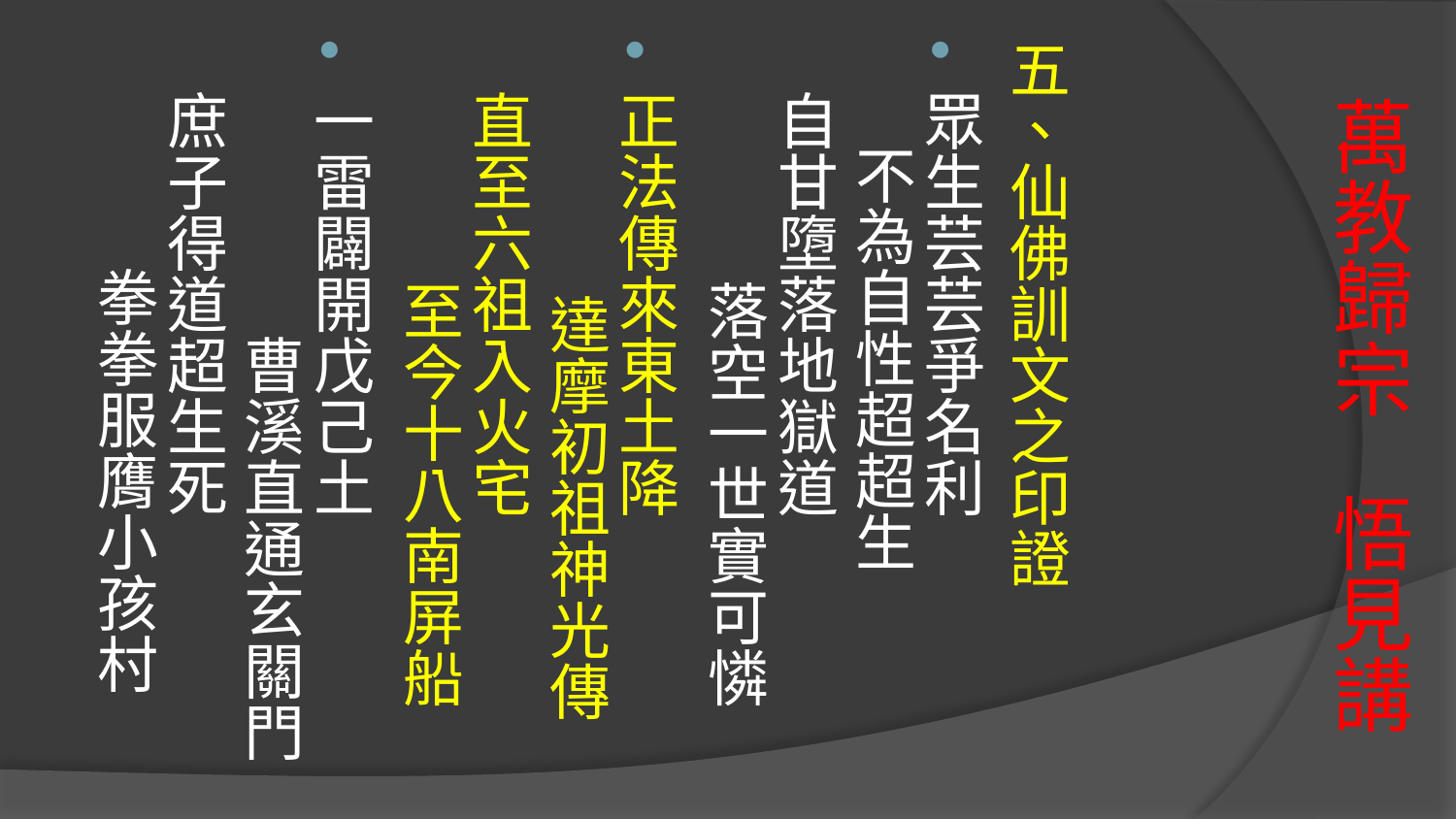

五、仙佛訓文之印證
眾生芸芸爭名利　                    不為自性超超生
自甘墮落地獄道 　                             落空一世實可憐
正法傳來東土降 　                              達摩初祖神光傳 
直至六祖入火宅　                              至今十八南屏船
一雷闢開戊己土　                                  曹溪直通玄關門
庶子得道超生死　                             拳拳服膺小孩村
# 萬教歸宗    悟見講